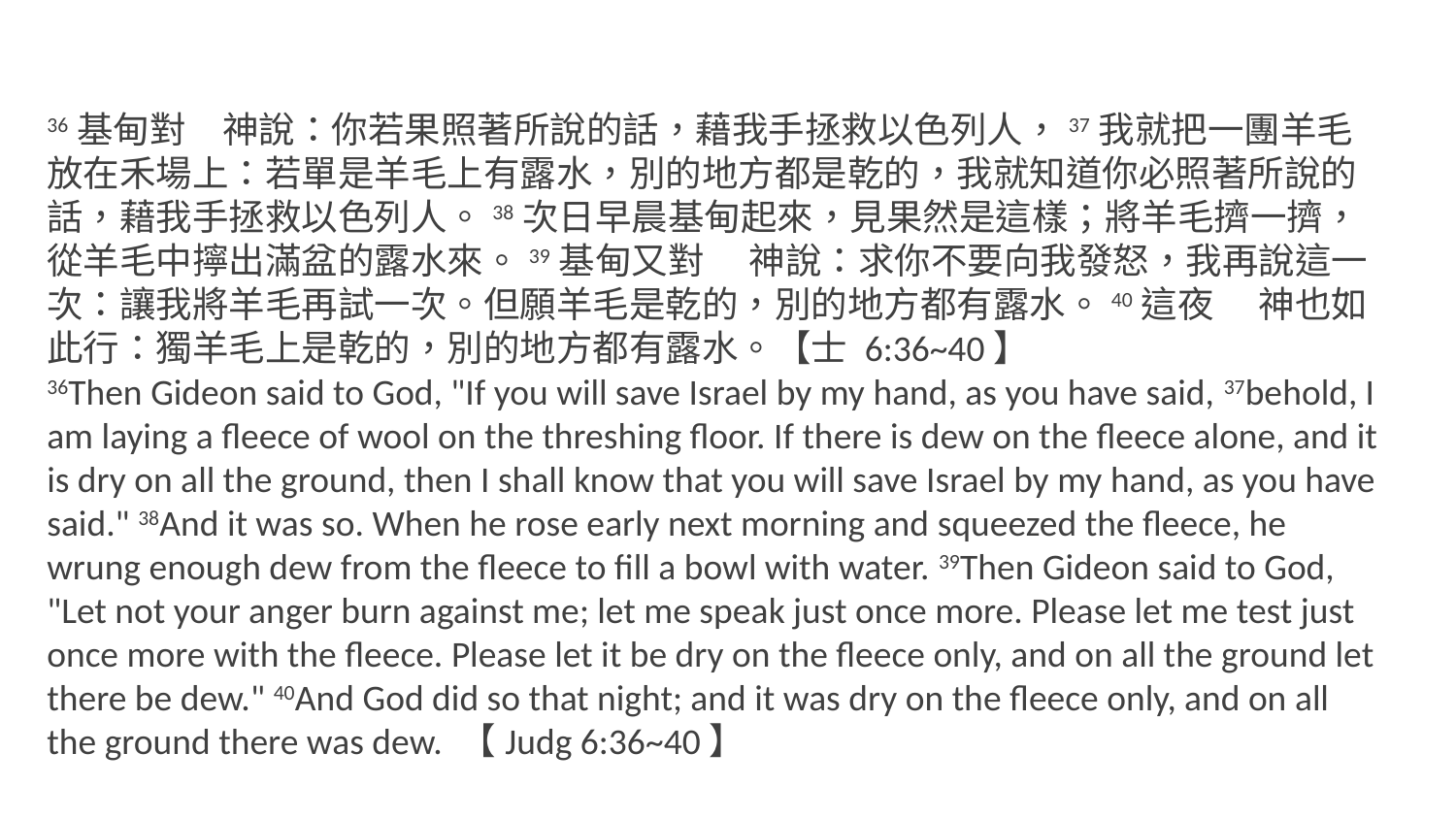

36基甸對　神說：你若果照著所說的話，藉我手拯救以色列人，37我就把一團羊毛放在禾場上：若單是羊毛上有露水，別的地方都是乾的，我就知道你必照著所說的話，藉我手拯救以色列人。38次日早晨基甸起來，見果然是這樣；將羊毛擠一擠，從羊毛中擰出滿盆的露水來。39基甸又對　 神說：求你不要向我發怒，我再說這一次：讓我將羊毛再試一次。但願羊毛是乾的，別的地方都有露水。40這夜　 神也如此行：獨羊毛上是乾的，別的地方都有露水。【士 6:36~40】
36Then Gideon said to God, "If you will save Israel by my hand, as you have said, 37behold, I am laying a fleece of wool on the threshing floor. If there is dew on the fleece alone, and it is dry on all the ground, then I shall know that you will save Israel by my hand, as you have said." 38And it was so. When he rose early next morning and squeezed the fleece, he wrung enough dew from the fleece to fill a bowl with water. 39Then Gideon said to God, "Let not your anger burn against me; let me speak just once more. Please let me test just once more with the fleece. Please let it be dry on the fleece only, and on all the ground let there be dew." 40And God did so that night; and it was dry on the fleece only, and on all the ground there was dew. 【Judg 6:36~40】